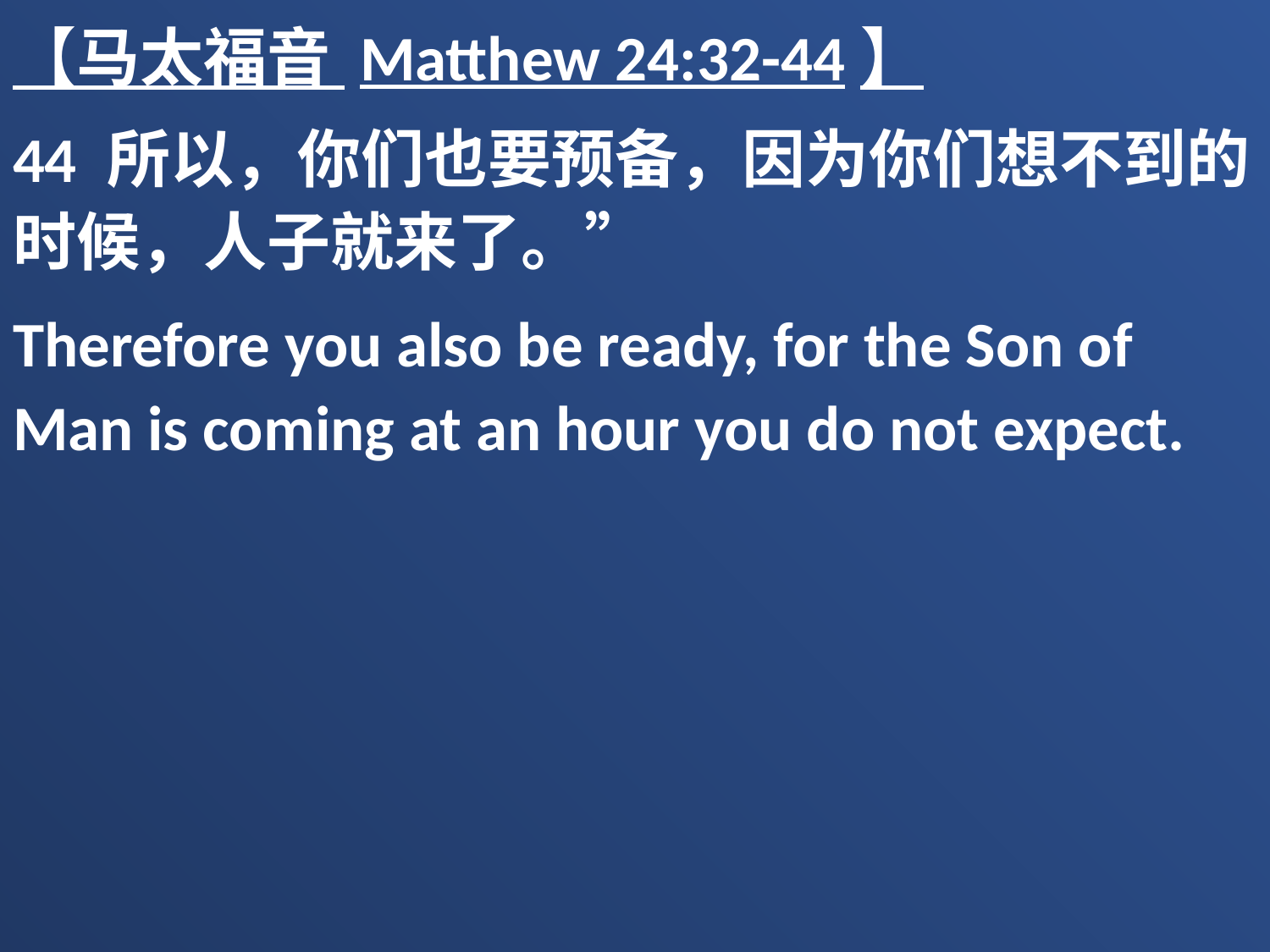

【马太福音 Matthew 24:32-44】
44 所以，你们也要预备，因为你们想不到的时候，人子就来了。”
Therefore you also be ready, for the Son of Man is coming at an hour you do not expect.